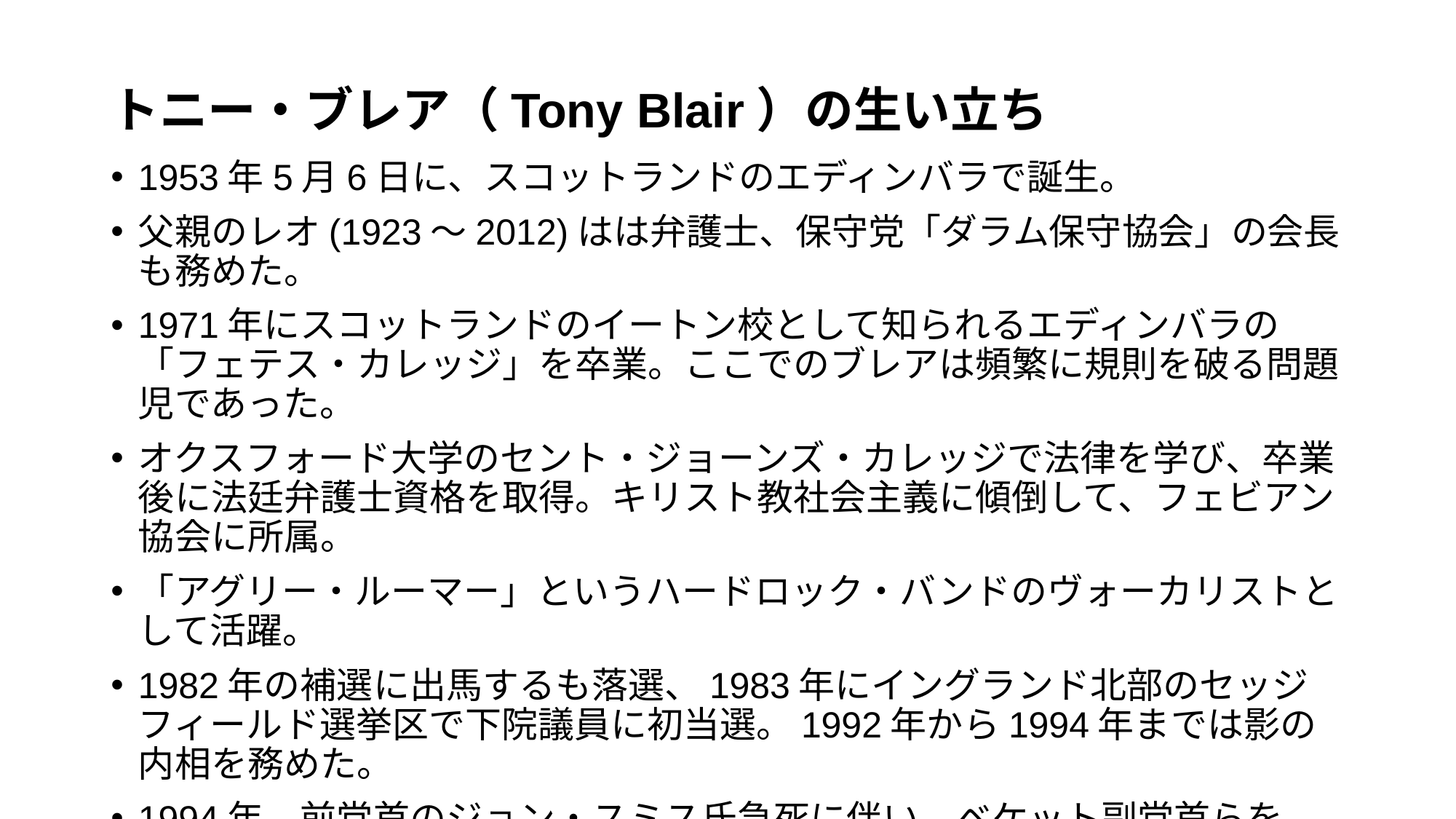

# トニー・ブレア（Tony Blair）の生い立ち
1953年5月6日に、スコットランドのエディンバラで誕生。
父親のレオ(1923～2012)はは弁護士、保守党「ダラム保守協会」の会長も務めた。
1971年にスコットランドのイートン校として知られるエディンバラの「フェテス・カレッジ」を卒業。ここでのブレアは頻繁に規則を破る問題児であった。
オクスフォード大学のセント・ジョーンズ・カレッジで法律を学び、卒業後に法廷弁護士資格を取得。キリスト教社会主義に傾倒して、フェビアン協会に所属。
「アグリー・ルーマー」というハードロック・バンドのヴォーカリストとして活躍。
1982年の補選に出馬するも落選、1983年にイングランド北部のセッジフィールド選挙区で下院議員に初当選。1992年から1994年までは影の内相を務めた。
1994年、前党首のジョン・スミス氏急死に伴い、ベケット副党首らを破って党首になる。
1980年に結婚した妻・シェリー・ブースも弁護士。3男、1女を儲ける。